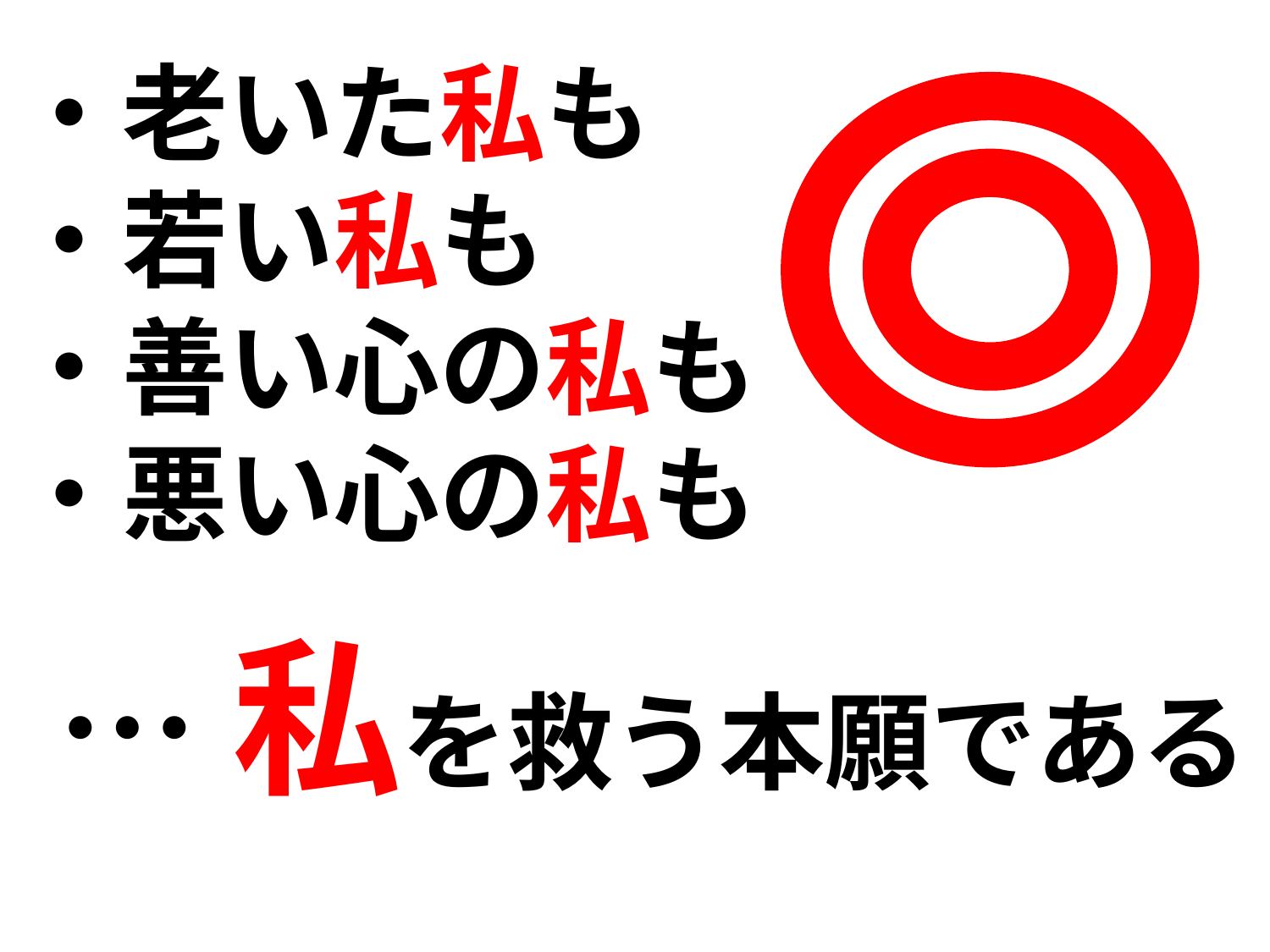

・老いた私も
・若い私も
・善い心の私も
・悪い心の私も

…私を救う本願である